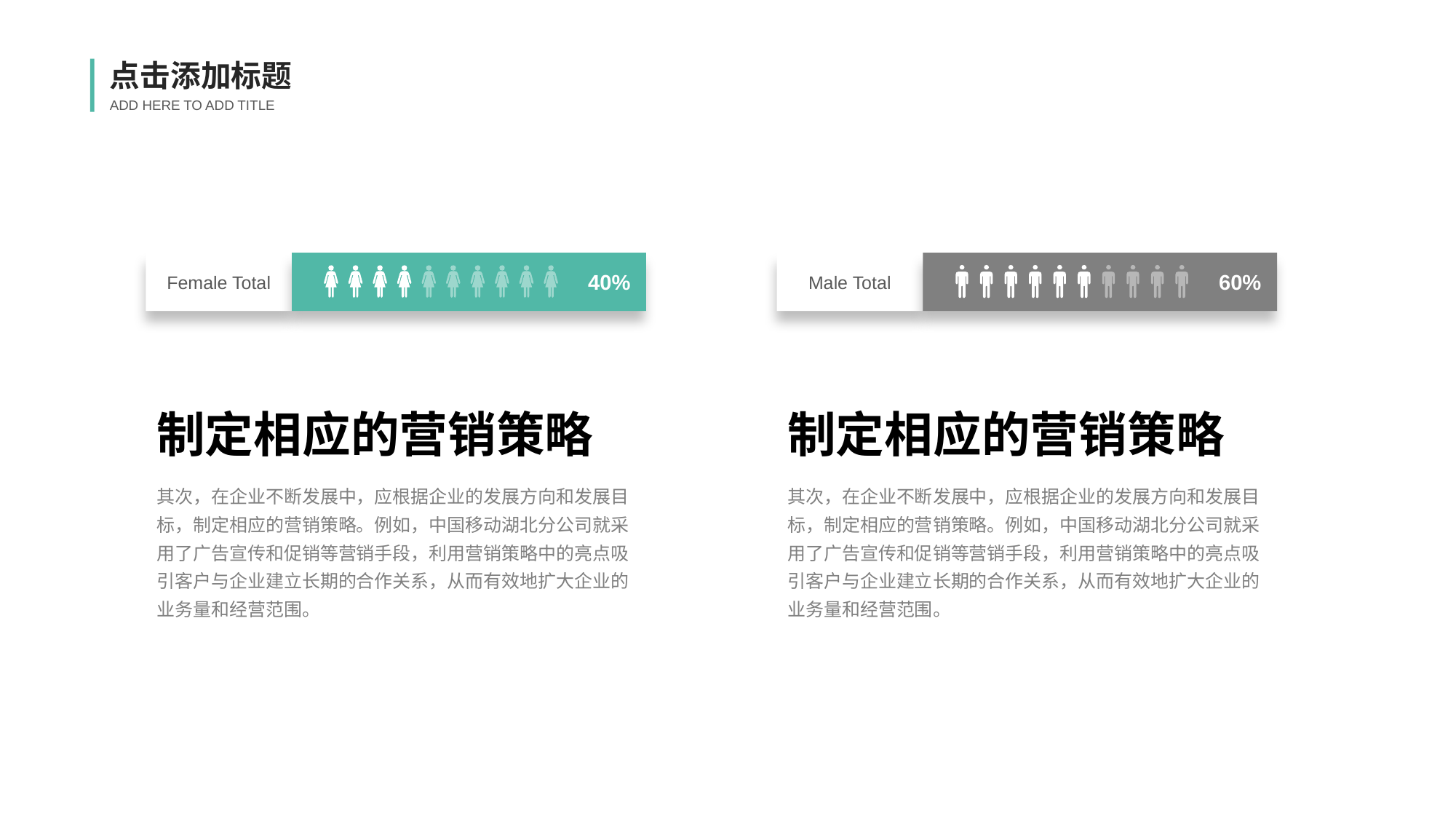

点击添加标题
ADD HERE TO ADD TITLE

Female Total
40%

Male Total
60%

制定相应的营销策略
制定相应的营销策略
其次，在企业不断发展中，应根据企业的发展方向和发展目标，制定相应的营销策略。例如，中国移动湖北分公司就采用了广告宣传和促销等营销手段，利用营销策略中的亮点吸引客户与企业建立长期的合作关系，从而有效地扩大企业的业务量和经营范围。
其次，在企业不断发展中，应根据企业的发展方向和发展目标，制定相应的营销策略。例如，中国移动湖北分公司就采用了广告宣传和促销等营销手段，利用营销策略中的亮点吸引客户与企业建立长期的合作关系，从而有效地扩大企业的业务量和经营范围。